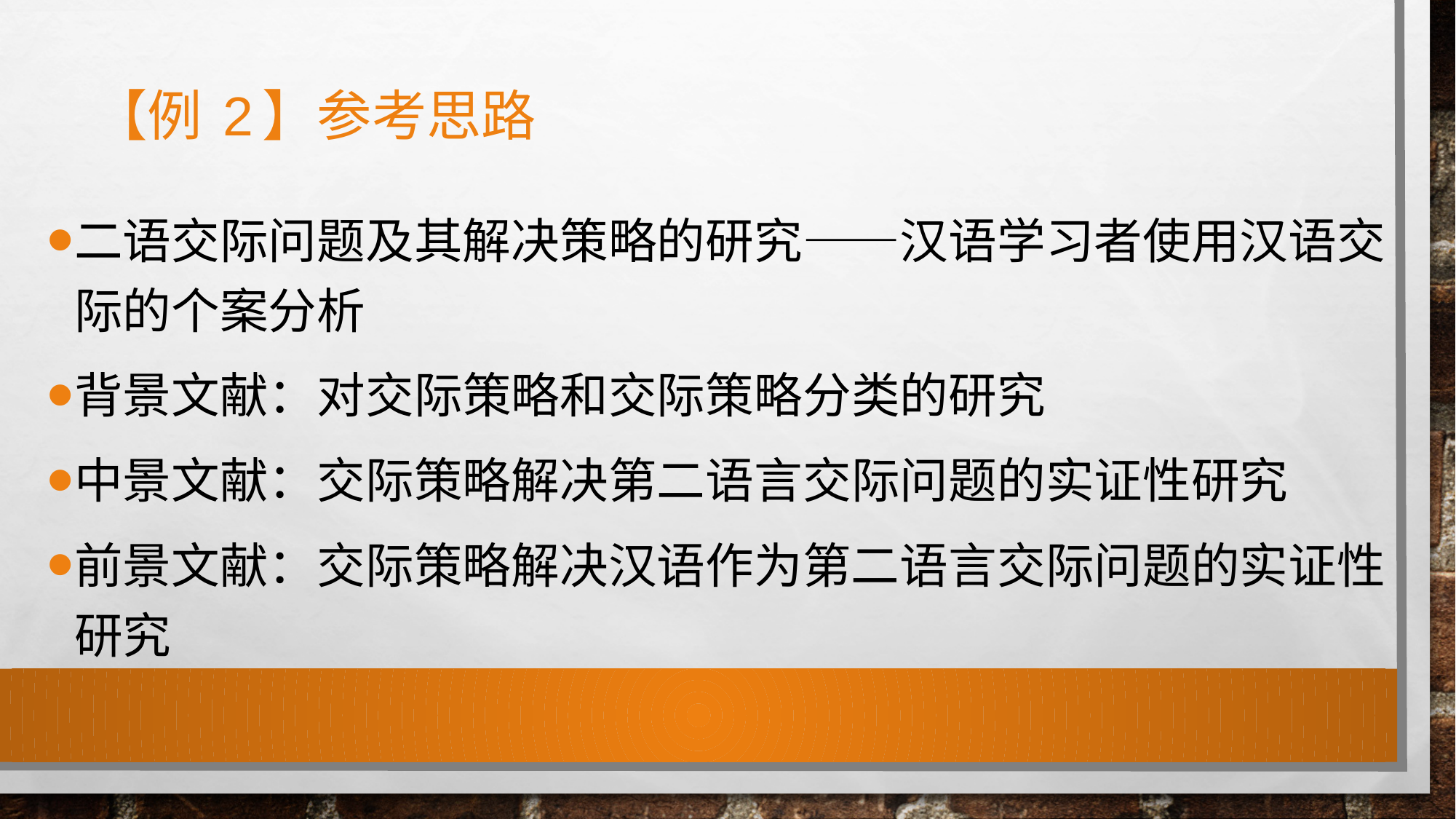

# 【例 2】参考思路
二语交际问题及其解决策略的研究——汉语学习者使用汉语交际的个案分析
背景文献：对交际策略和交际策略分类的研究
中景文献：交际策略解决第二语言交际问题的实证性研究
前景文献：交际策略解决汉语作为第二语言交际问题的实证性研究